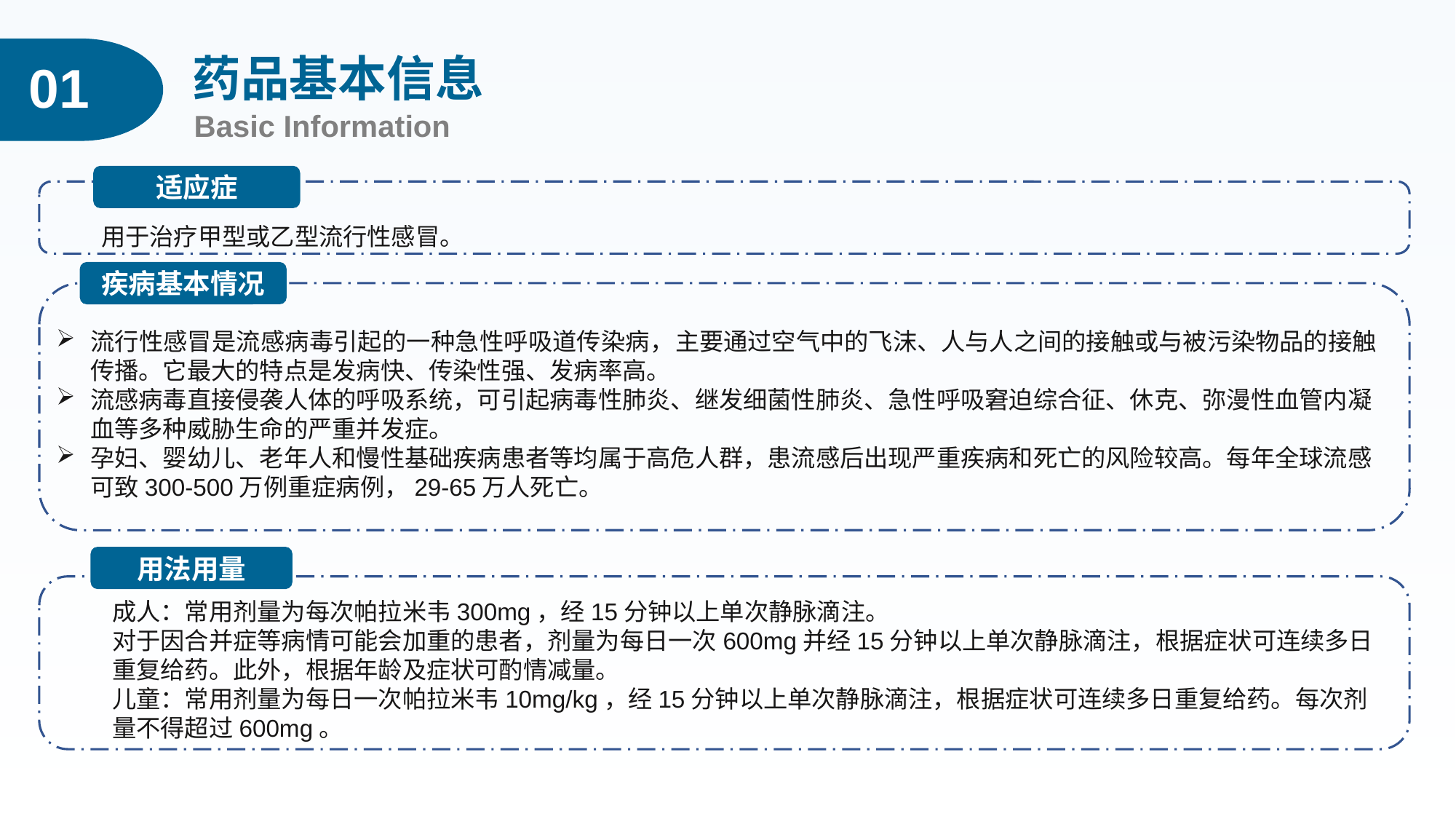

药品基本信息

01
Basic Information
适应症

用于治疗甲型或乙型流行性感冒。
疾病基本情况

流行性感冒是流感病毒引起的一种急性呼吸道传染病，主要通过空气中的飞沫、人与人之间的接触或与被污染物品的接触传播。它最大的特点是发病快、传染性强、发病率高。
流感病毒直接侵袭人体的呼吸系统，可引起病毒性肺炎、继发细菌性肺炎、急性呼吸窘迫综合征、休克、弥漫性血管内凝血等多种威胁生命的严重并发症。
孕妇、婴幼儿、老年人和慢性基础疾病患者等均属于高危人群，患流感后出现严重疾病和死亡的风险较高。每年全球流感可致300-500万例重症病例，29-65万人死亡。
用法用量

成人：常用剂量为每次帕拉米韦300mg，经15分钟以上单次静脉滴注。
对于因合并症等病情可能会加重的患者，剂量为每日一次600mg并经15分钟以上单次静脉滴注，根据症状可连续多日重复给药。此外，根据年龄及症状可酌情减量。
儿童：常用剂量为每日一次帕拉米韦10mg/kg，经15分钟以上单次静脉滴注，根据症状可连续多日重复给药。每次剂量不得超过600mg。